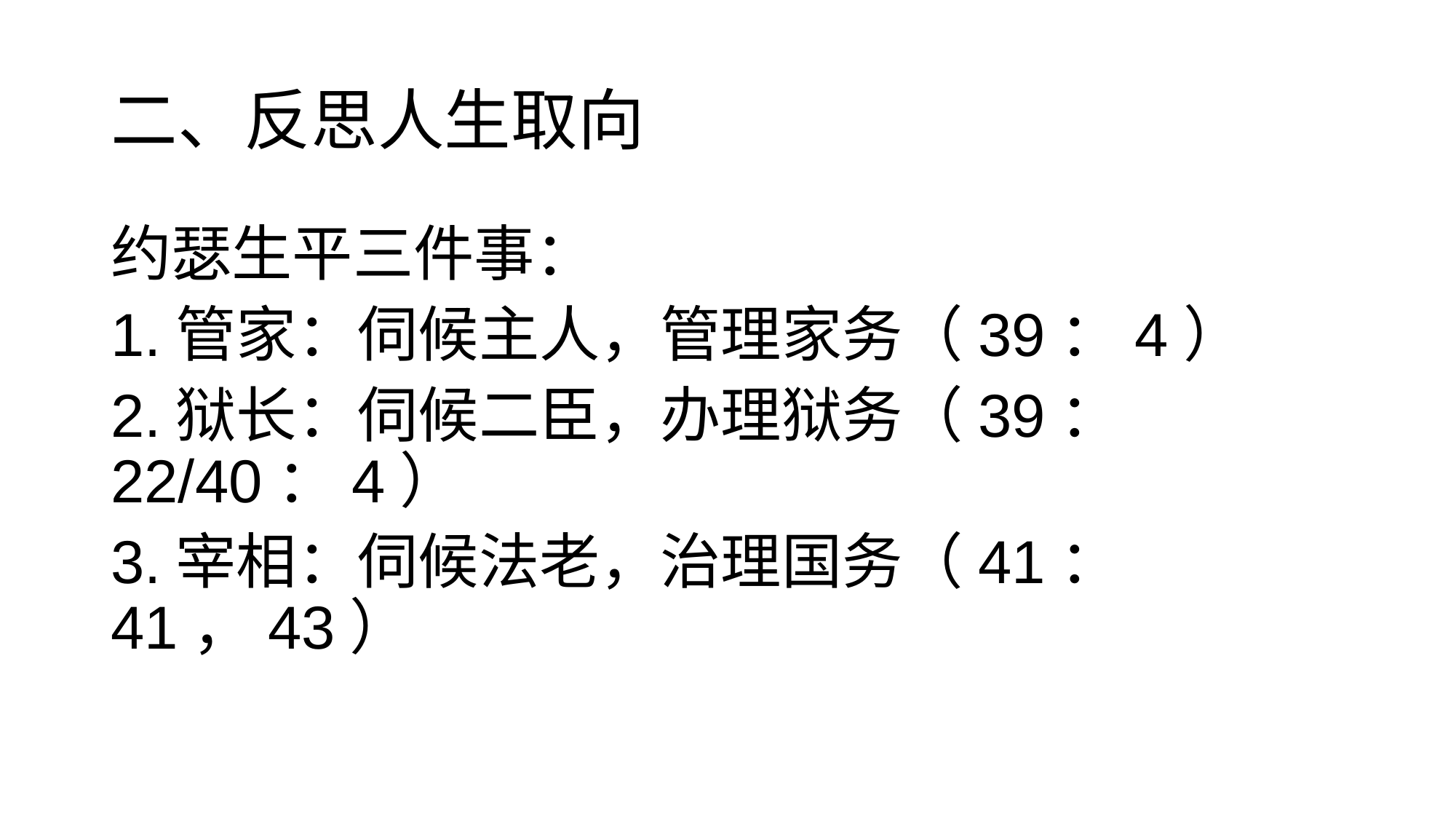

# 二、反思人生取向
约瑟生平三件事：
1.管家：伺候主人，管理家务（39：4）
2.狱长：伺候二臣，办理狱务（39：22/40：4）
3.宰相：伺候法老，治理国务（41：41，43）